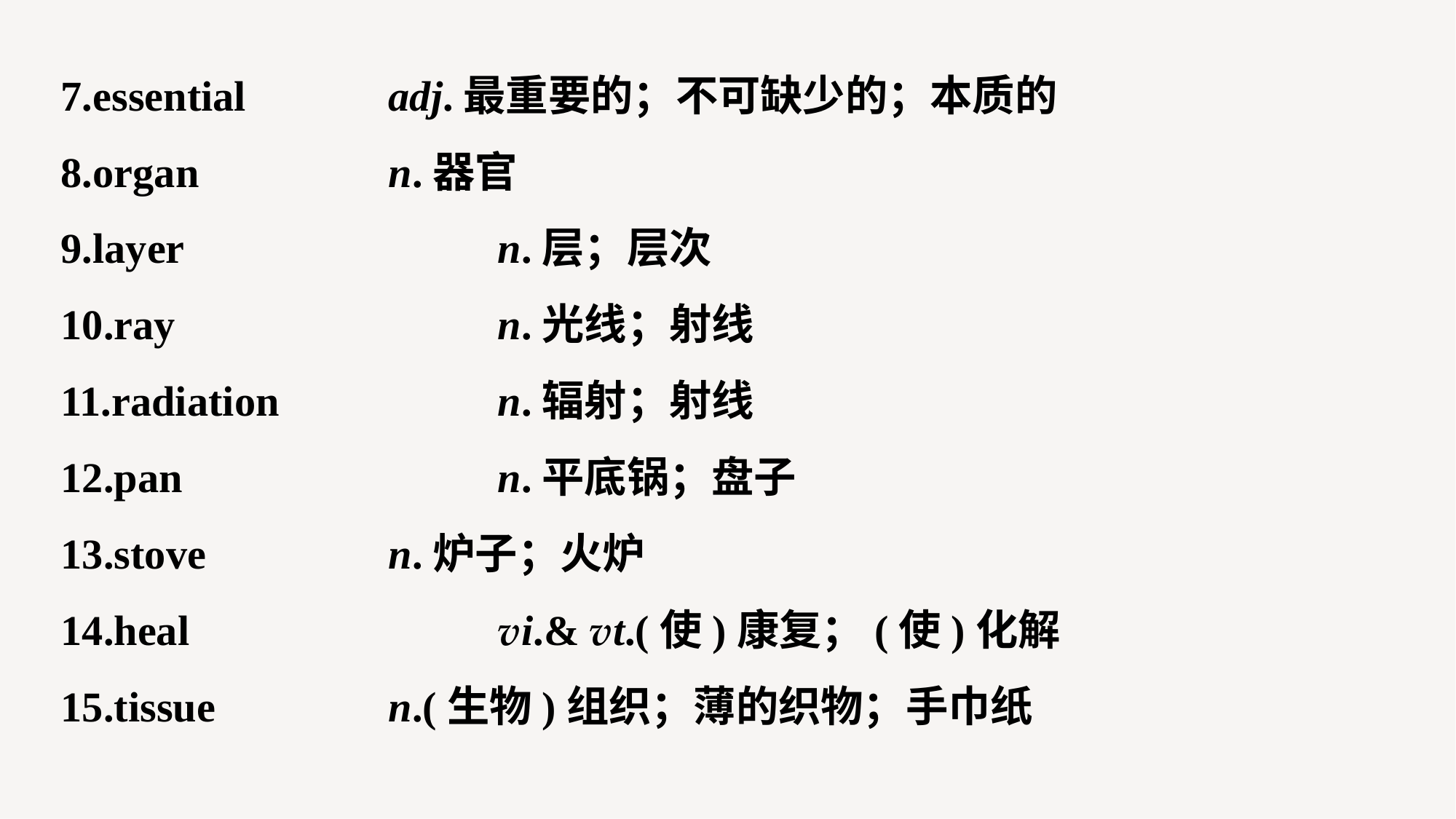

7.essential 		adj.最重要的；不可缺少的；本质的
8.organ 		n.器官
9.layer 			n.层；层次
10.ray 			n.光线；射线
11.radiation 		n.辐射；射线
12.pan 			n.平底锅；盘子
13.stove 		n.炉子；火炉
14.heal 			vi.& vt.(使)康复；(使)化解
15.tissue 		n.(生物)组织；薄的织物；手巾纸